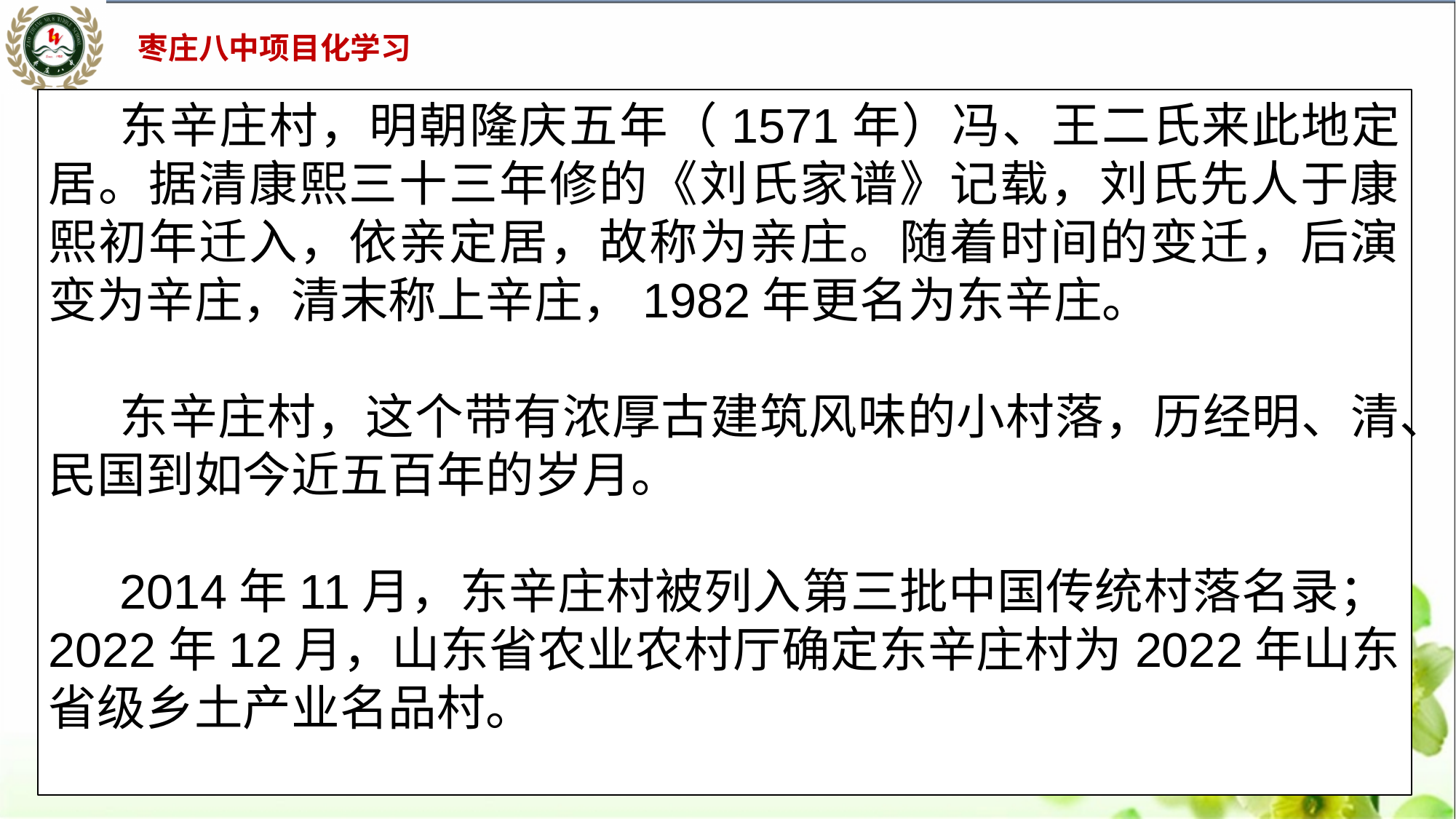

东辛庄村，明朝隆庆五年（1571年）冯、王二氏来此地定居。据清康熙三十三年修的《刘氏家谱》记载，刘氏先人于康熙初年迁入，依亲定居，故称为亲庄。随着时间的变迁，后演变为辛庄，清末称上辛庄，1982年更名为东辛庄。

东辛庄村，这个带有浓厚古建筑风味的小村落，历经明、清、民国到如今近五百年的岁月。

2014年11月，东辛庄村被列入第三批中国传统村落名录；2022年12月，山东省农业农村厅确定东辛庄村为2022年山东省级乡土产业名品村。